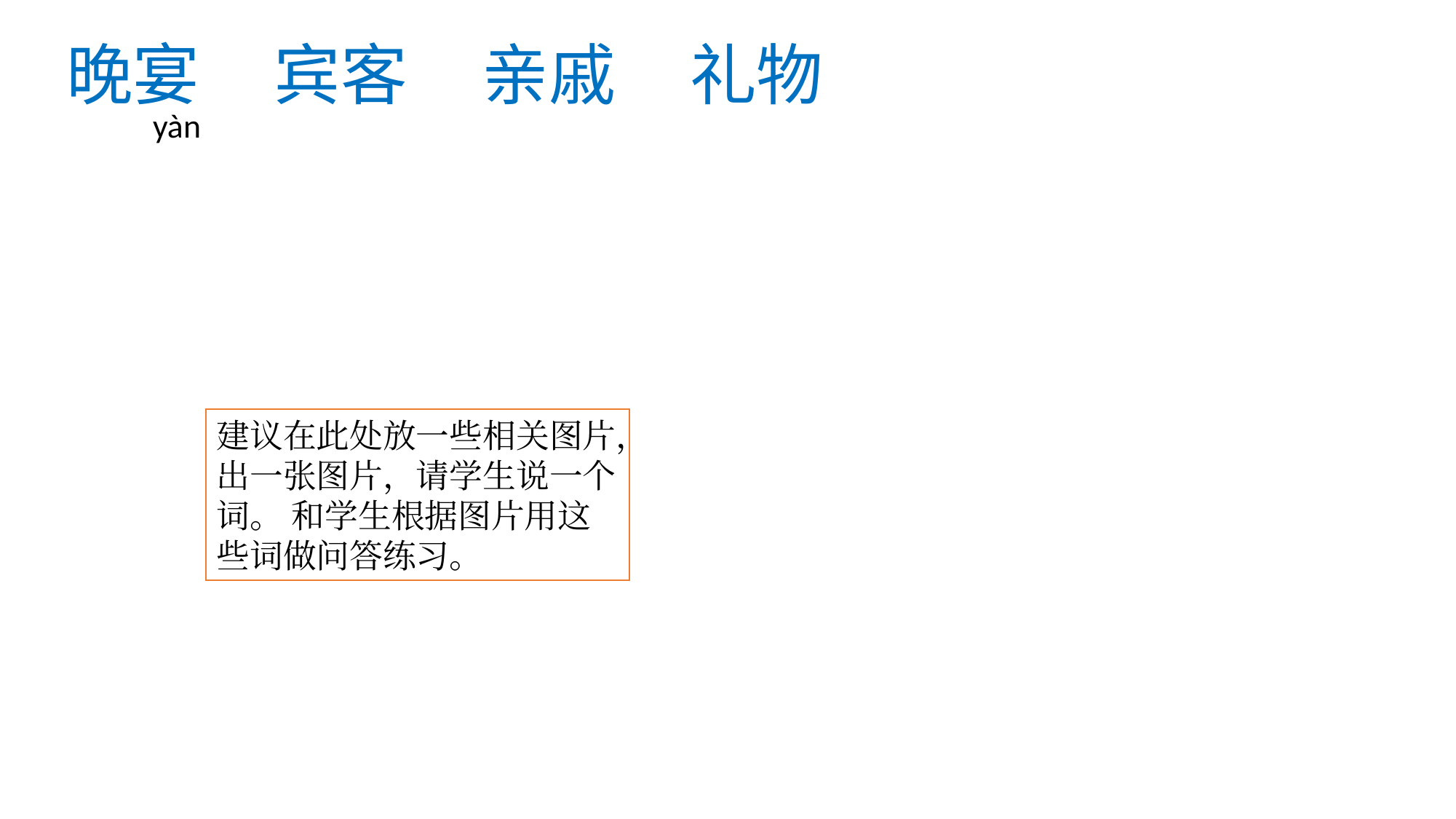

# 晚宴     宾客     亲戚     礼物
yàn

建议在此处放一些相关图片，出一张图片，请学生说一个词。 和学生根据图片用这些词做问答练习。